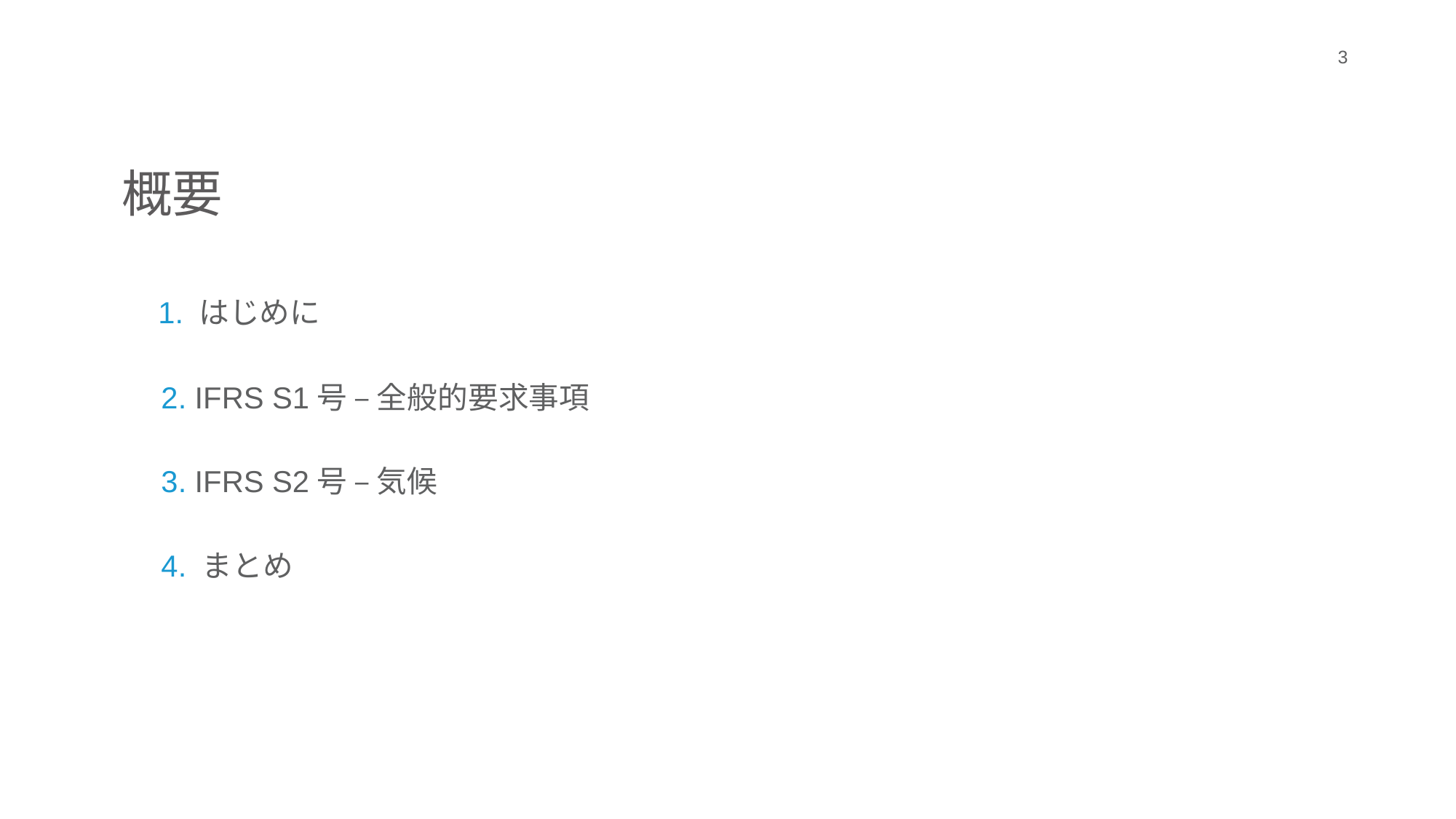

3
概要
1. はじめに
2. IFRS S1号 – 全般的要求事項
3. IFRS S2号 – 気候
4. まとめ